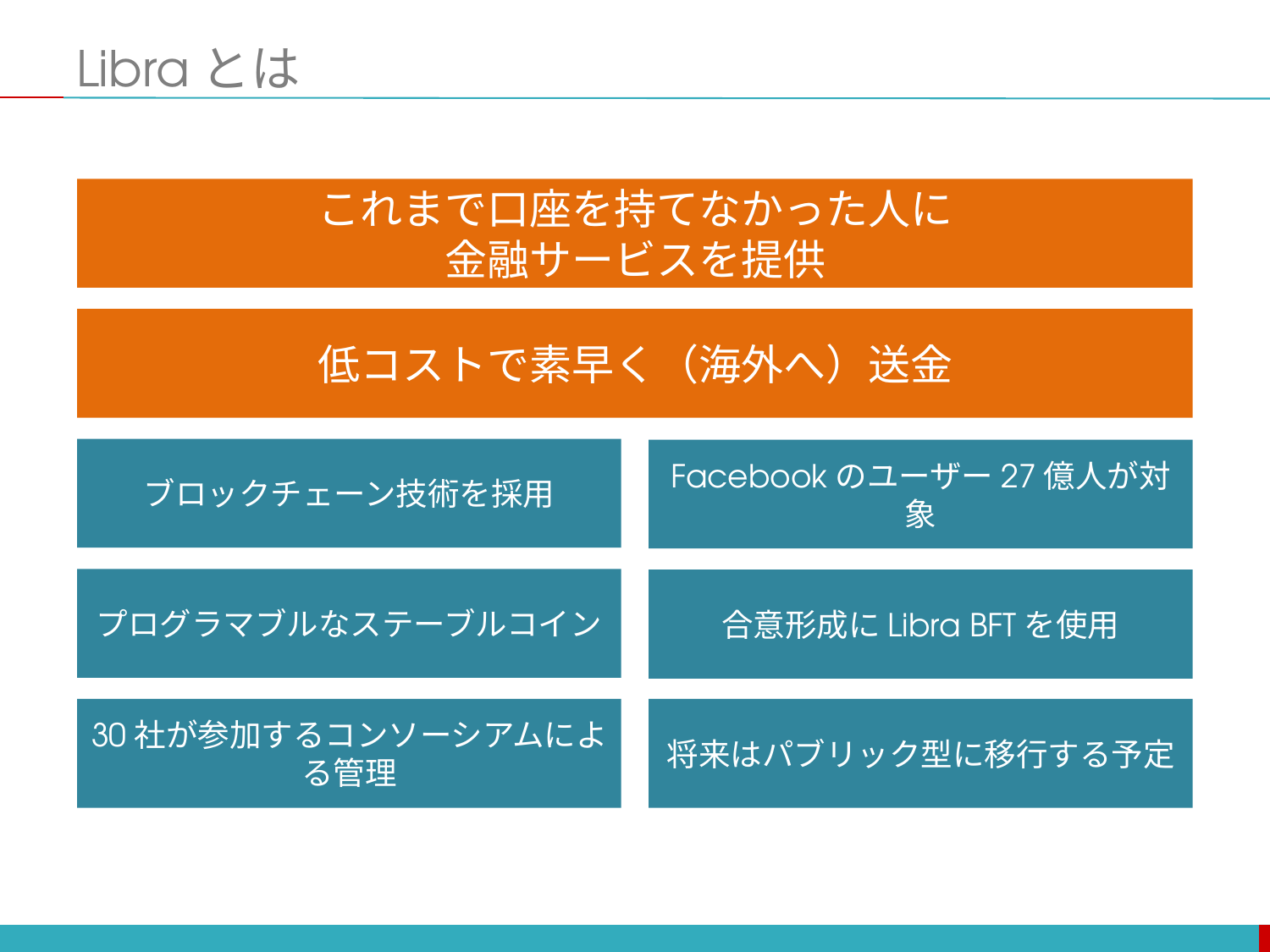

# Libraとは
これまで口座を持てなかった人に
金融サービスを提供
低コストで素早く（海外へ）送金
ブロックチェーン技術を採用
Facebookのユーザー27億人が対象
プログラマブルなステーブルコイン
合意形成にLibra BFTを使用
30社が参加するコンソーシアムによる管理
将来はパブリック型に移行する予定